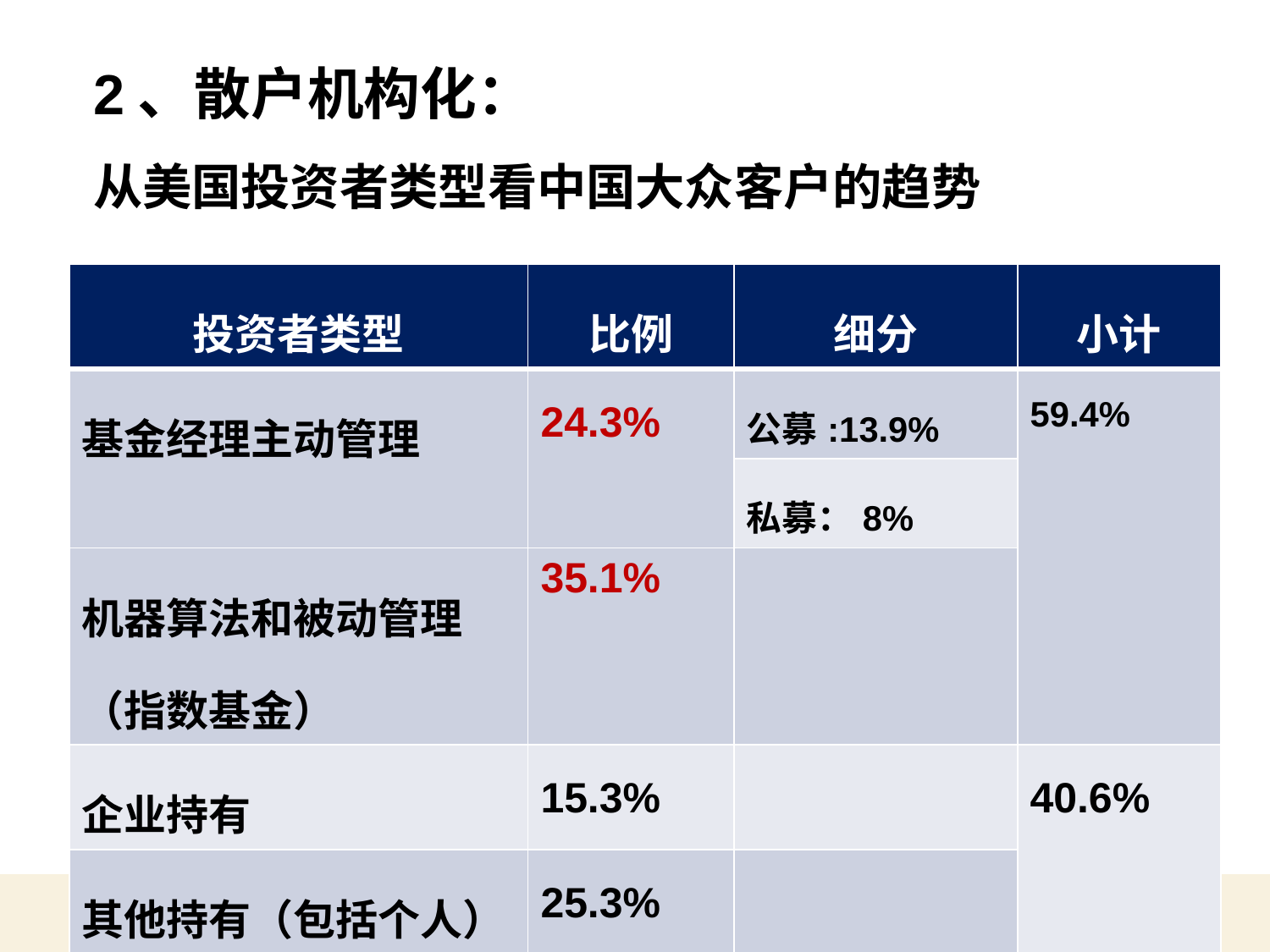

2、散户机构化：
从美国投资者类型看中国大众客户的趋势

#

| 投资者类型 | 比例 | 细分 | 小计 |
| --- | --- | --- | --- |
| 基金经理主动管理 | 24.3% | 公募:13.9% | 59.4% |
|  |  | 私募：8% |  |
| 机器算法和被动管理（指数基金） | 35.1% |  |  |
| 企业持有 | 15.3% |  | 40.6% |
| 其他持有（包括个人） | 25.3% |  |  |